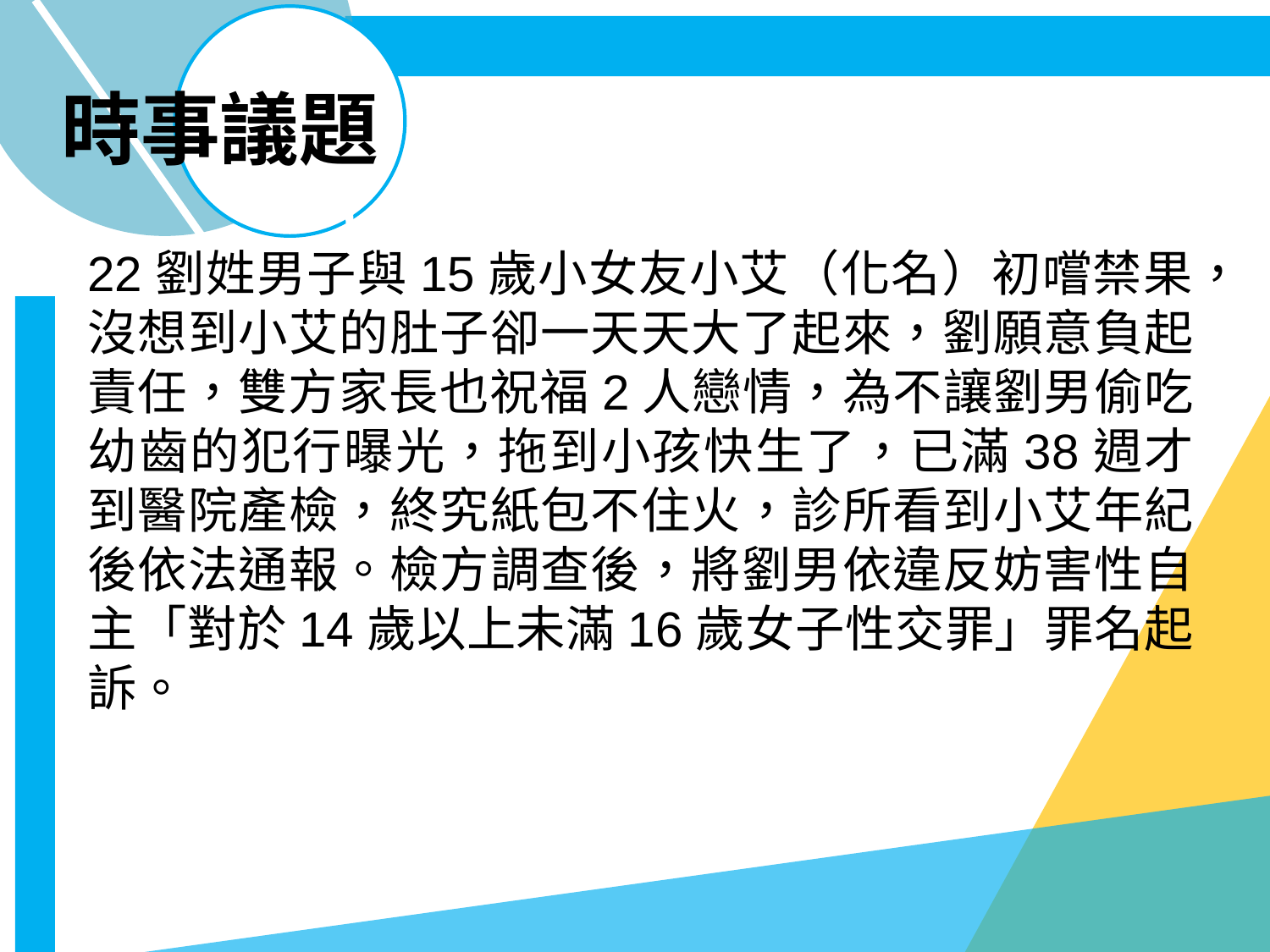

# 時事議題
22劉姓男子與15歲小女友小艾（化名）初嚐禁果，沒想到小艾的肚子卻一天天大了起來，劉願意負起責任，雙方家長也祝福2人戀情，為不讓劉男偷吃幼齒的犯行曝光，拖到小孩快生了，已滿38週才到醫院產檢，終究紙包不住火，診所看到小艾年紀後依法通報。檢方調查後，將劉男依違反妨害性自主「對於14歲以上未滿16歲女子性交罪」罪名起訴。